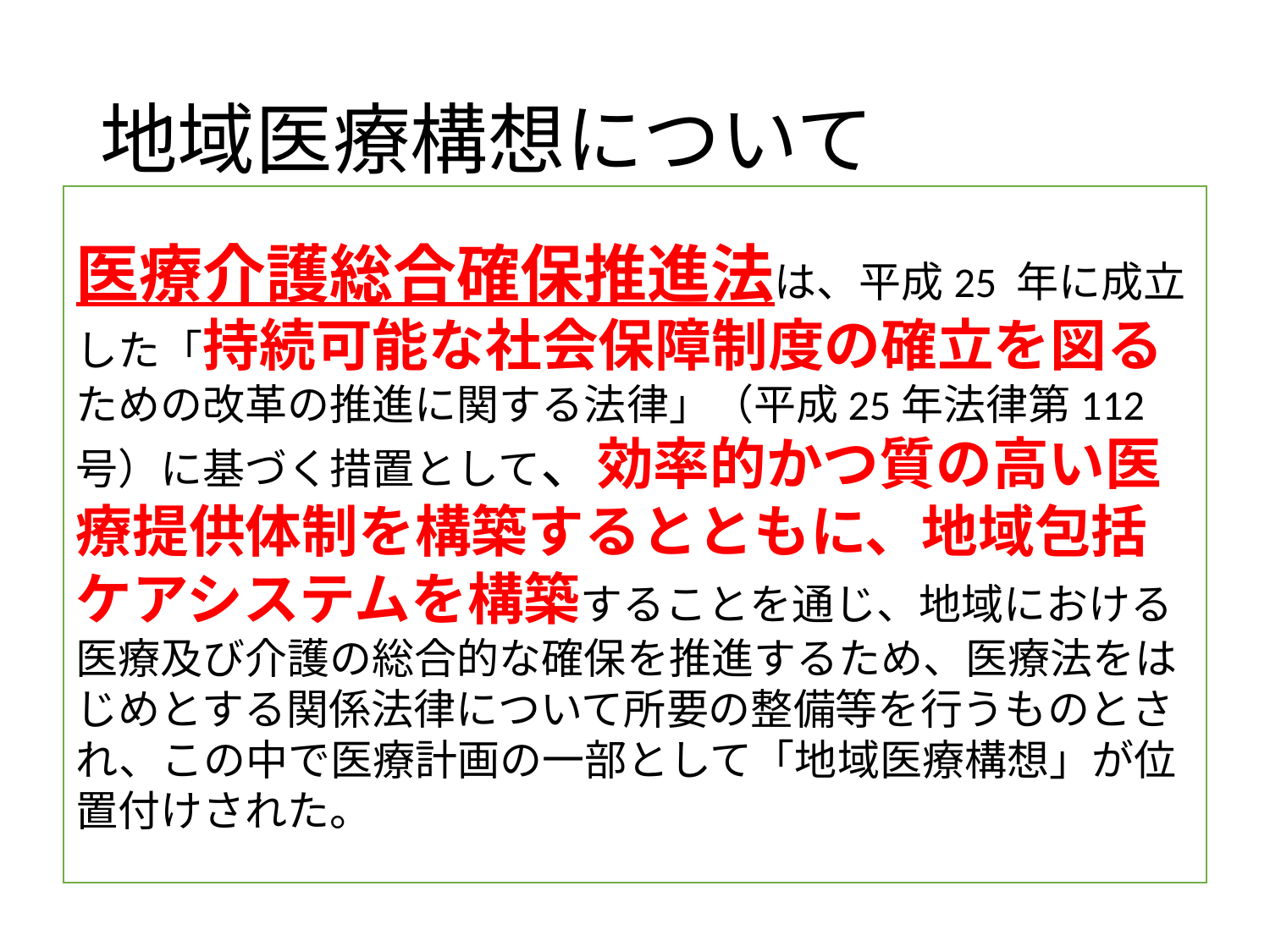

# 地域医療構想について
医療介護総合確保推進法は、平成25 年に成立した「持続可能な社会保障制度の確立を図るための改革の推進に関する法律」（平成25年法律第112 号）に基づく措置として、効率的かつ質の高い医療提供体制を構築するとともに、地域包括ケアシステムを構築することを通じ、地域における医療及び介護の総合的な確保を推進するため、医療法をはじめとする関係法律について所要の整備等を行うものとされ、この中で医療計画の一部として「地域医療構想」が位置付けされた。